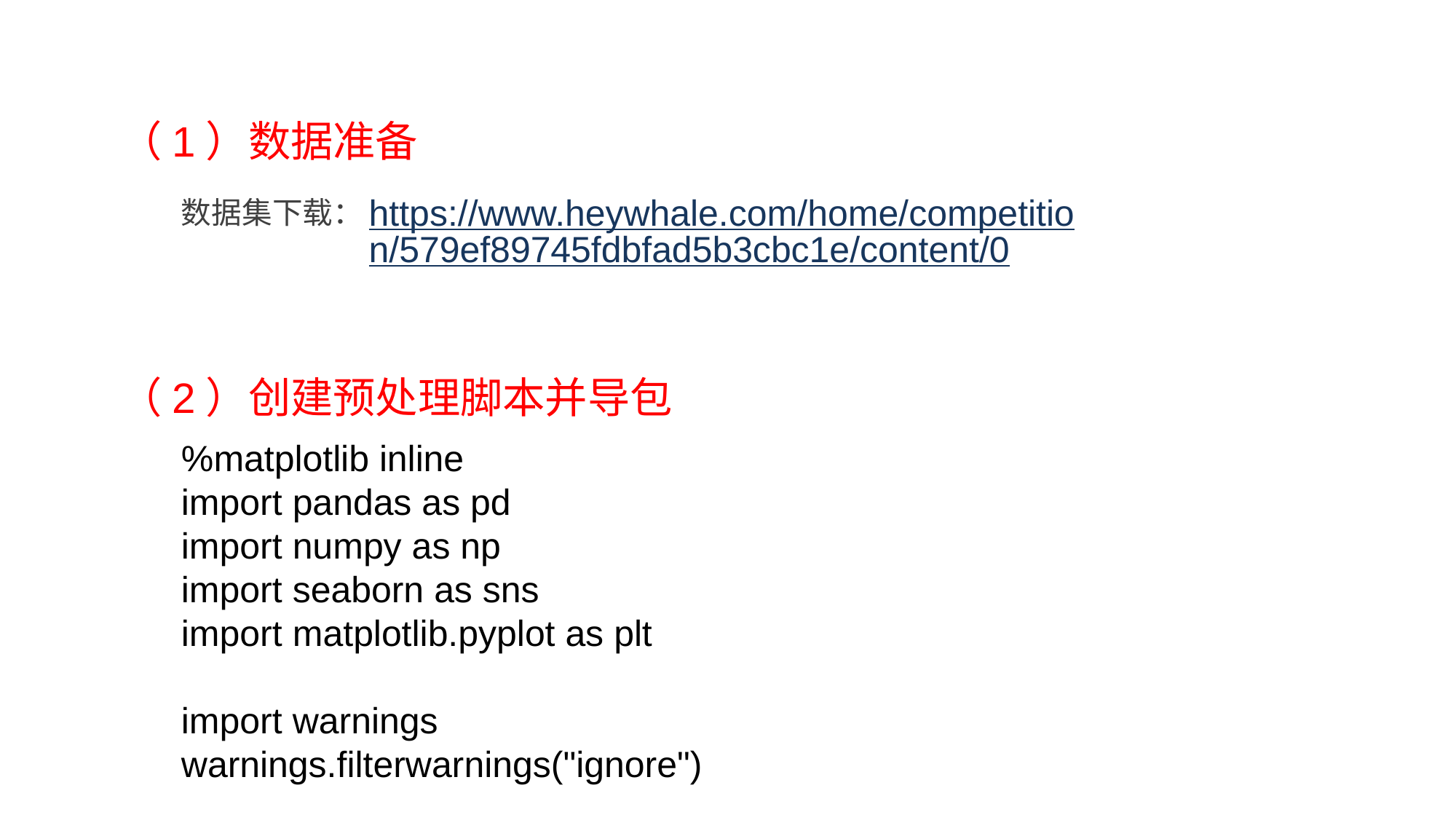

（1）数据准备
https://www.heywhale.com/home/competition/579ef89745fdbfad5b3cbc1e/content/0
数据集下载：
（2）创建预处理脚本并导包
%matplotlib inline
import pandas as pd
import numpy as np
import seaborn as sns
import matplotlib.pyplot as plt

import warnings
warnings.filterwarnings("ignore")